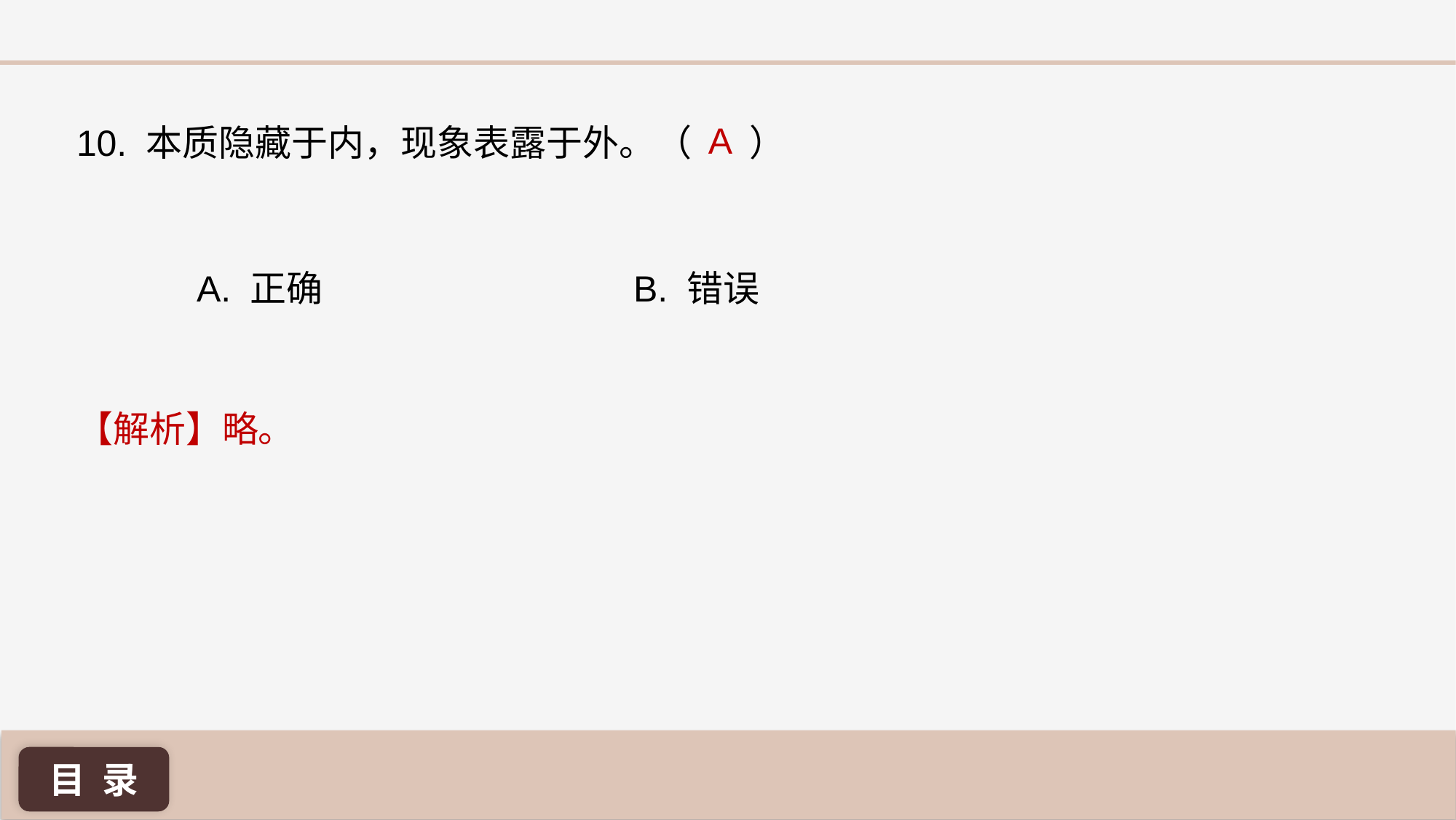

A
10. 本质隐藏于内，现象表露于外。（       ）
A. 正确 			B. 错误
【解析】略。